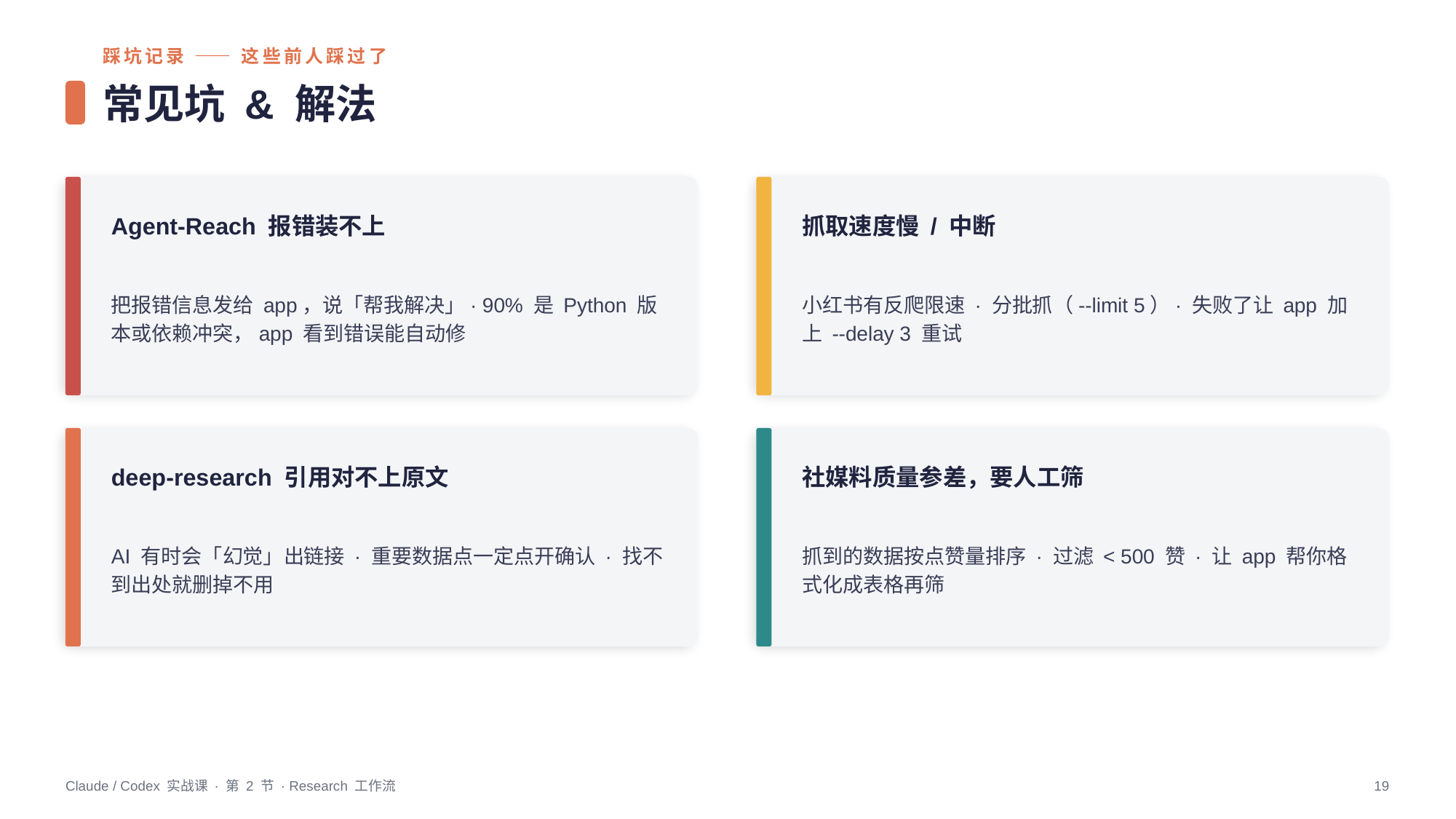

踩坑记录 —— 这些前人踩过了
常见坑 & 解法

Agent-Reach 报错装不上
抓取速度慢 / 中断
把报错信息发给 app，说「帮我解决」· 90% 是 Python 版本或依赖冲突，app 看到错误能自动修
小红书有反爬限速 · 分批抓（--limit 5）· 失败了让 app 加上 --delay 3 重试

deep-research 引用对不上原文
社媒料质量参差，要人工筛
AI 有时会「幻觉」出链接 · 重要数据点一定点开确认 · 找不到出处就删掉不用
抓到的数据按点赞量排序 · 过滤 < 500 赞 · 让 app 帮你格式化成表格再筛
Claude / Codex 实战课 · 第 2 节 · Research 工作流
19